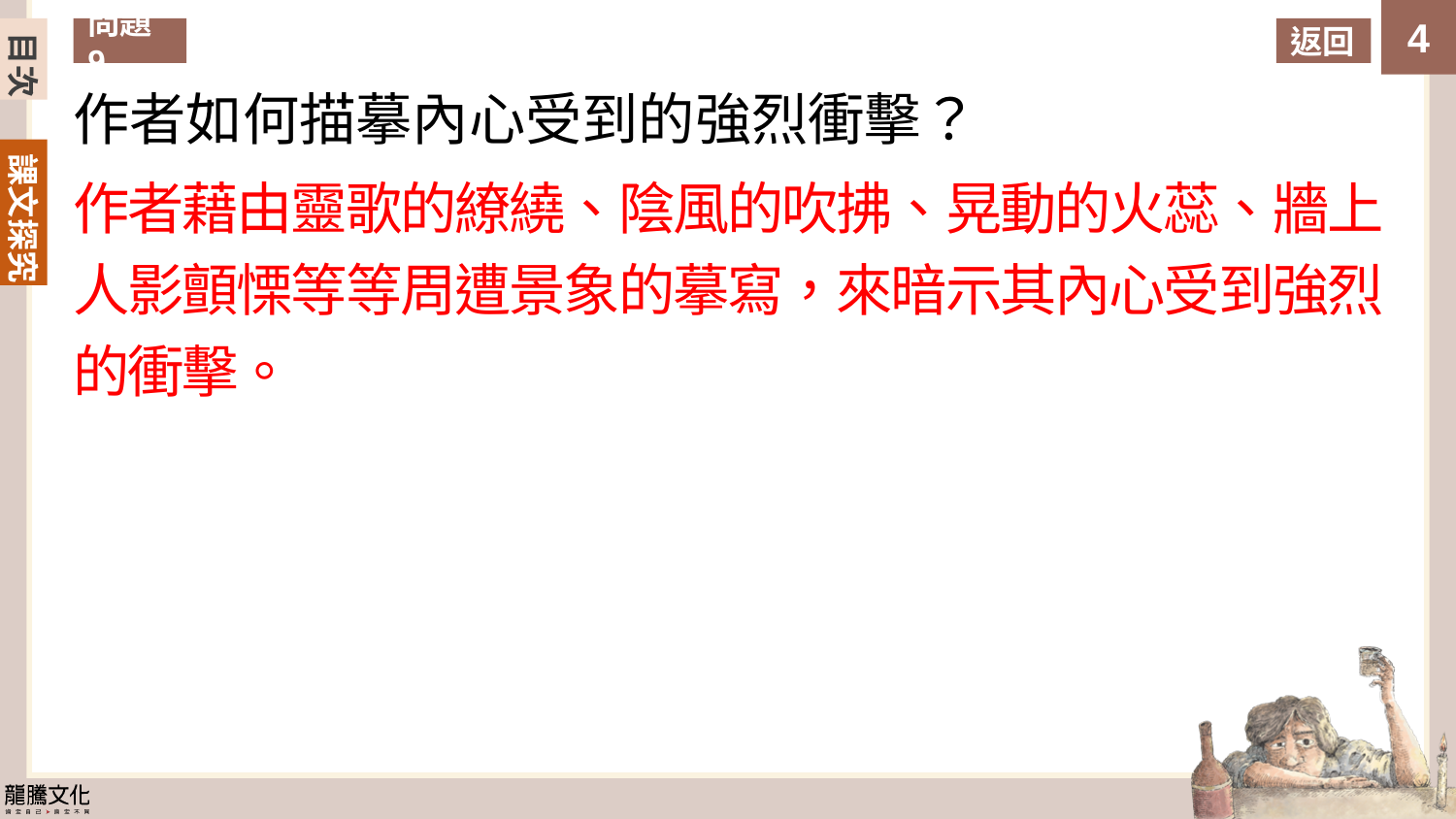

目次
問題9
返回
作者如何描摹內心受到的強烈衝擊？
作者藉由靈歌的繚繞、陰風的吹拂、晃動的火蕊、牆上人影顫慄等等周遭景象的摹寫，來暗示其內心受到強烈的衝擊。